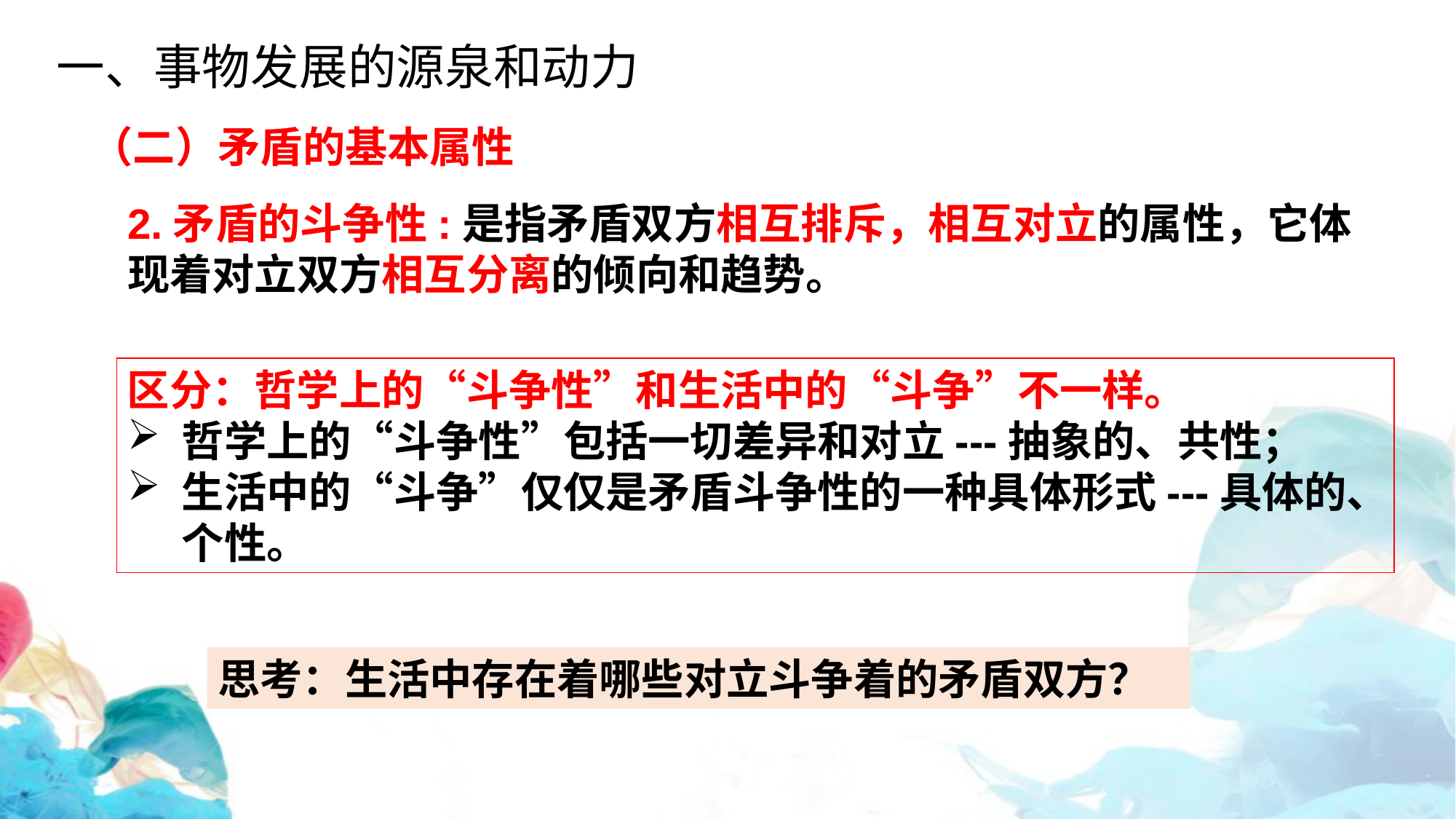

一、事物发展的源泉和动力
（二）矛盾的基本属性
2.矛盾的斗争性:是指矛盾双方相互排斥，相互对立的属性，它体现着对立双方相互分离的倾向和趋势。
区分：哲学上的“斗争性”和生活中的“斗争”不一样。
哲学上的“斗争性”包括一切差异和对立---抽象的、共性；
生活中的“斗争”仅仅是矛盾斗争性的一种具体形式---具体的、个性。
思考：生活中存在着哪些对立斗争着的矛盾双方？